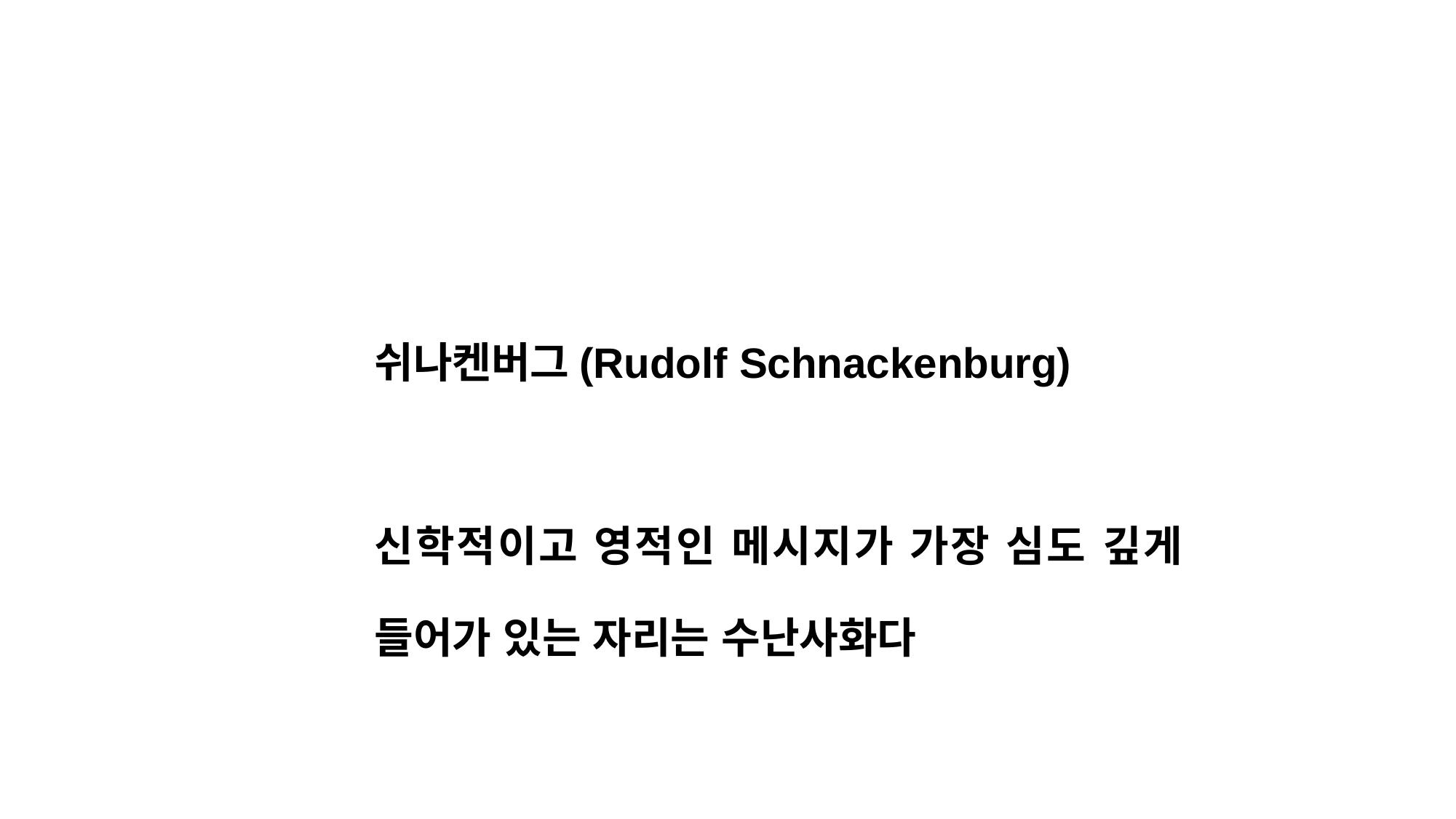

쉬나켄버그(Rudolf Schnackenburg)

신학적이고 영적인 메시지가 가장 심도 깊게 들어가 있는 자리는 수난사화다